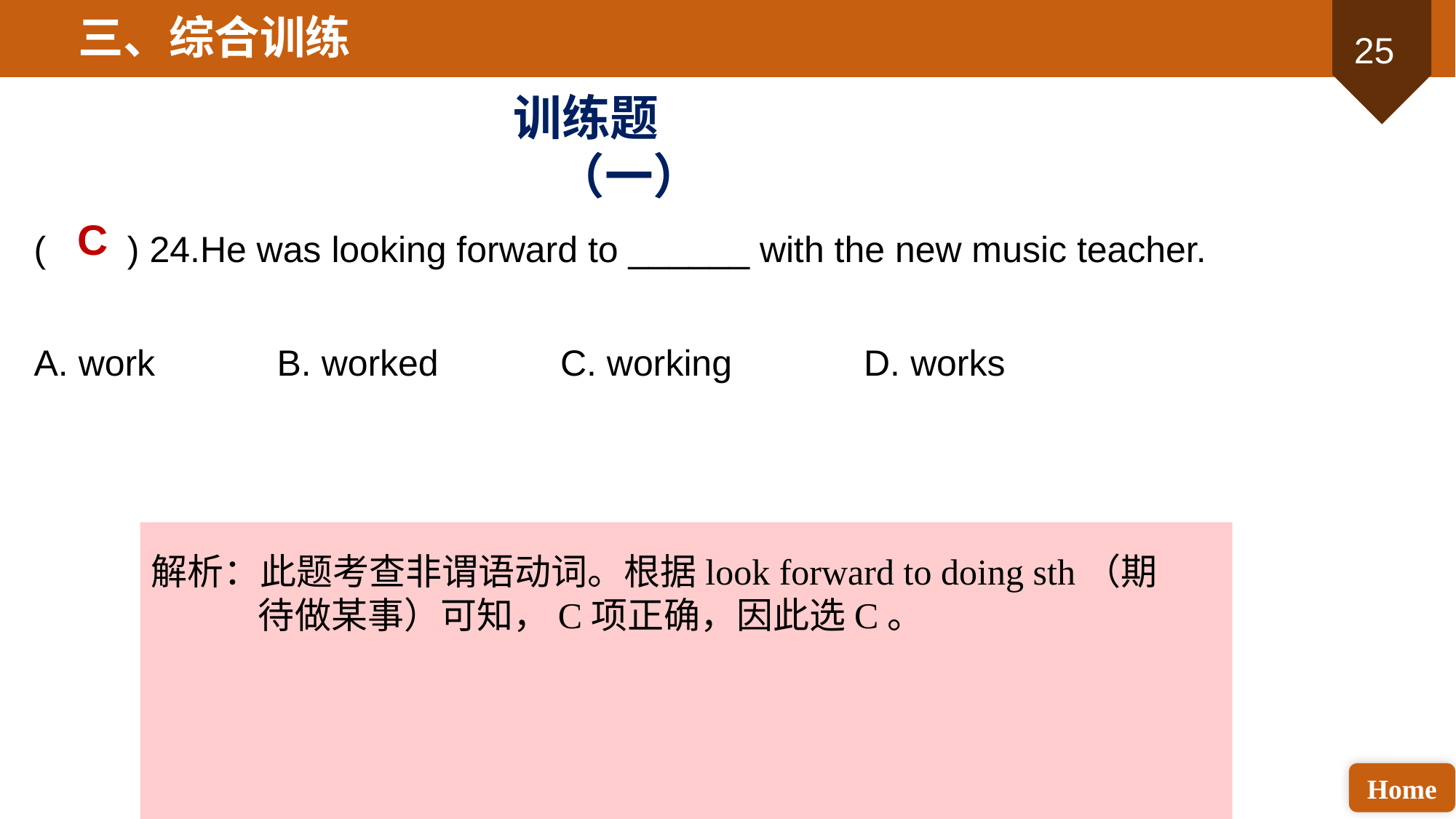

三、综合训练
训练题（一）
C
(        ) 24.He was looking forward to ______ with the new music teacher.

A. work            B. worked            C. working             D. works

解析：此题考查非谓语动词。根据look forward to doing sth（期待做某事）可知，C项正确，因此选C。